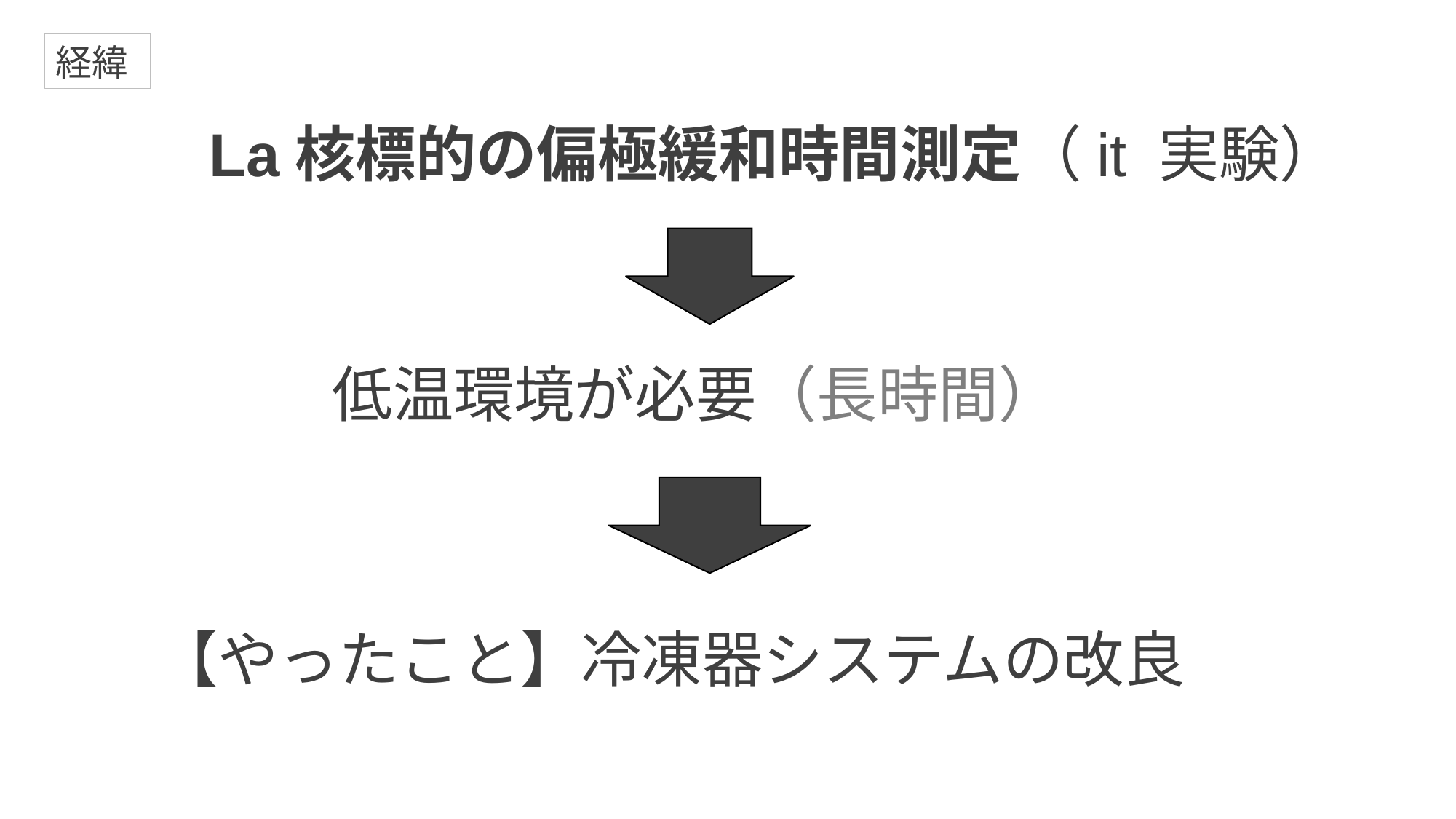

経緯
La核標的の偏極緩和時間測定（it 実験）

低温環境が必要（長時間）

【やったこと】冷凍器システムの改良